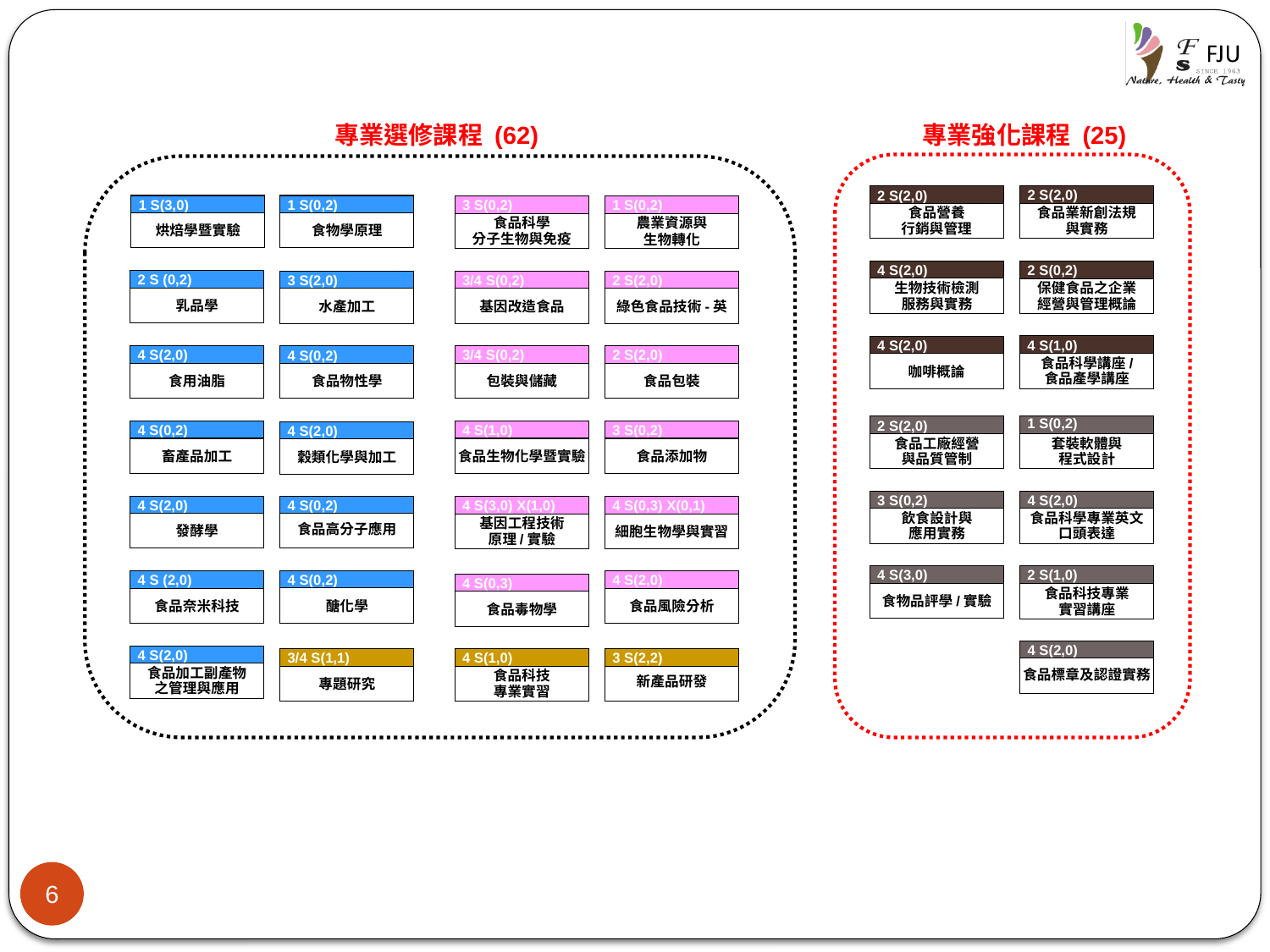

專業選修課程 (62)
專業強化課程 (25)

2 S(2,0)
食品營養
行銷與管理
2 S(2,0)
食品業新創法規
與實務
1 S(0,2)
食物學原理
1 S(3,0)
烘焙學暨實驗
1 S(0,2)
農業資源與
生物轉化
3 S(0,2)
食品科學
分子生物與免疫
4 S(2,0)
生物技術檢測
服務與實務
2 S(0,2)
保健食品之企業
經營與管理概論
2 S (0,2)
乳品學
3/4 S(0,2)
基因改造食品
2 S(2,0)
綠色食品技術-英
3 S(2,0)
水產加工
4 S(1,0)
食品科學講座/
食品產學講座
4 S(2,0)
咖啡概論
4 S(2,0)
食用油脂
3/4 S(0,2)
包裝與儲藏
2 S(2,0)
食品包裝
4 S(0,2)
食品物性學
2 S(2,0)
食品工廠經營
與品質管制
1 S(0,2)
套裝軟體與
程式設計
4 S(0,2)
畜產品加工
4 S(1,0)
食品生物化學暨實驗
3 S(0,2)
食品添加物
4 S(2,0)
穀類化學與加工
3 S(0,2)
飲食設計與
應用實務
4 S(2,0)
食品科學專業英文
口頭表達
4 S(2,0)
發酵學
4 S(0,2)
食品高分子應用
4 S(3,0) X(1,0)
基因工程技術
原理/實驗
4 S(0,3) X(0,1)
細胞生物學與實習
4 S(3,0)
食物品評學/實驗
2 S(1,0)
食品科技專業
實習講座
4 S(0,2)
醣化學
4 S (2,0)	)
食品奈米科技
4 S(2,0)
食品風險分析
4 S(0,3)
食品毒物學
4 S(2,0)
食品標章及認證實務

4 S(2,0)
食品加工副產物
之管理與應用
3/4 S(1,1)
專題研究
4 S(1,0)
食品科技
專業實習
3 S(2,2)
新產品研發
6